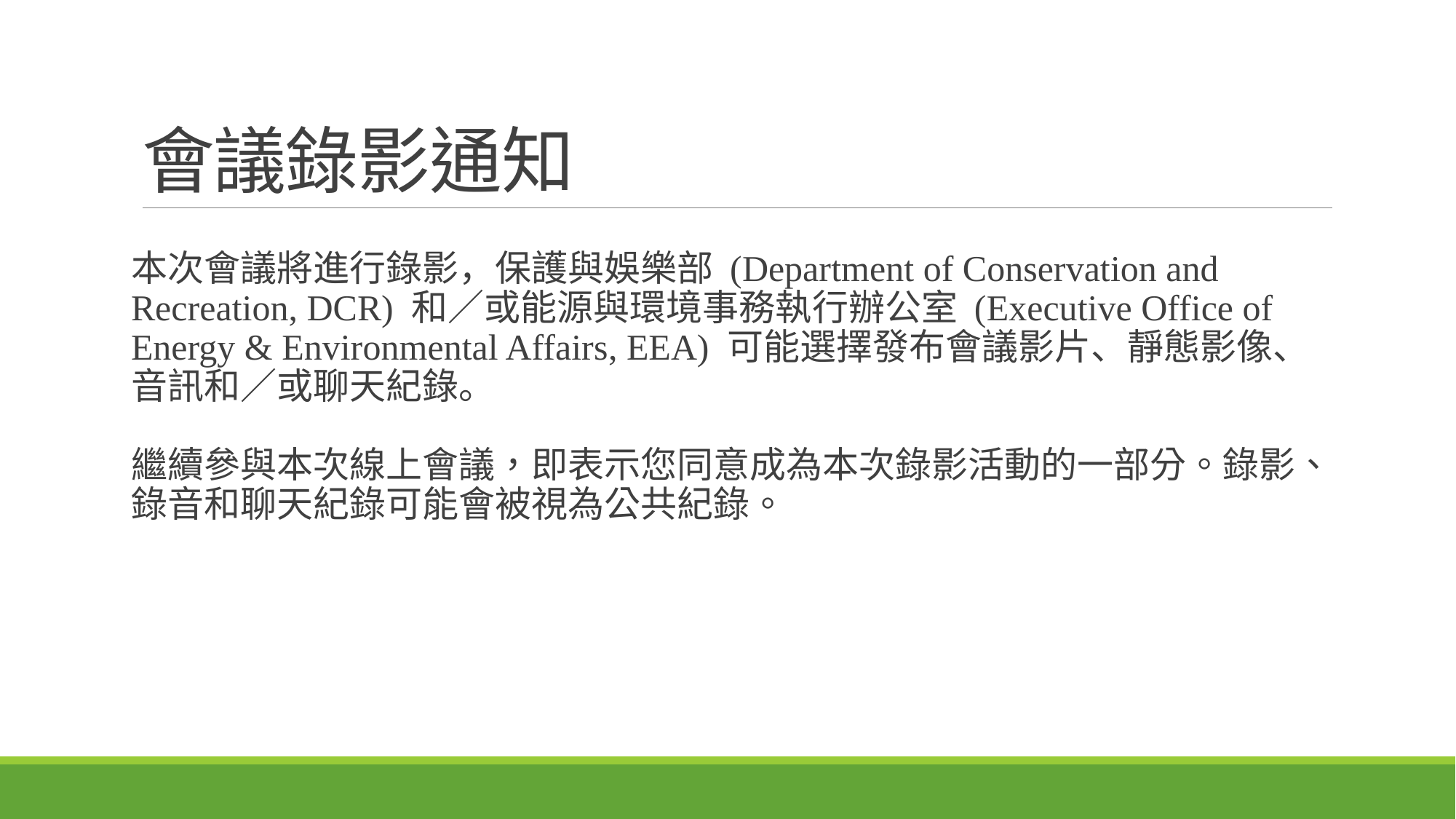

# 會議錄影通知
本次會議將進行錄影，保護與娛樂部 (Department of Conservation and Recreation, DCR) 和／或能源與環境事務執行辦公室 (Executive Office of Energy & Environmental Affairs, EEA) 可能選擇發布會議影片、靜態影像、音訊和／或聊天紀錄。
繼續參與本次線上會議，即表示您同意成為本次錄影活動的一部分。錄影、錄音和聊天紀錄可能會被視為公共紀錄。